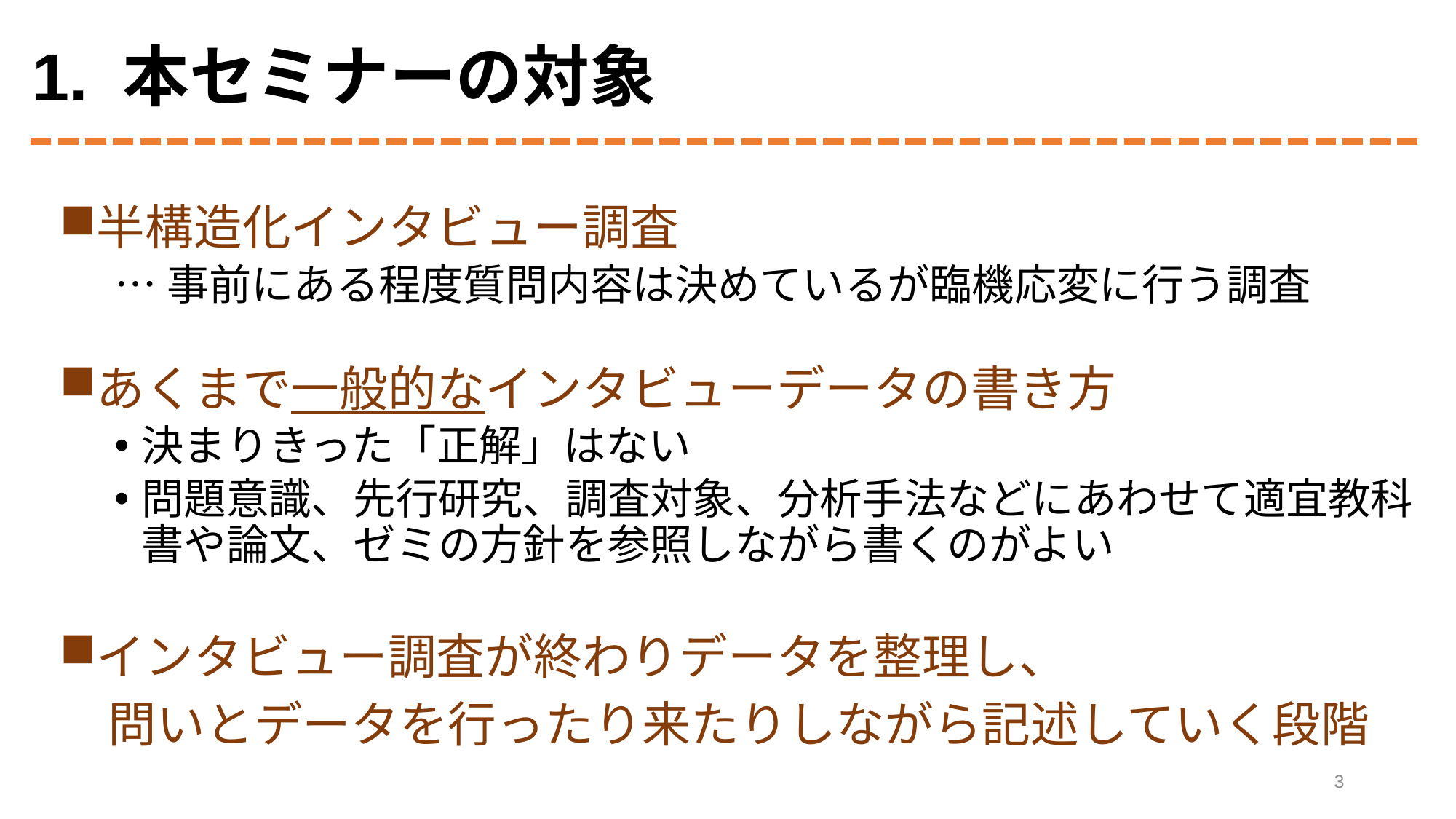

# 1. 本セミナーの対象
半構造化インタビュー調査
…事前にある程度質問内容は決めているが臨機応変に行う調査

あくまで一般的なインタビューデータの書き方
決まりきった「正解」はない
問題意識、先行研究、調査対象、分析手法などにあわせて適宜教科書や論文、ゼミの方針を参照しながら書くのがよい

インタビュー調査が終わりデータを整理し、
　問いとデータを行ったり来たりしながら記述していく段階
3